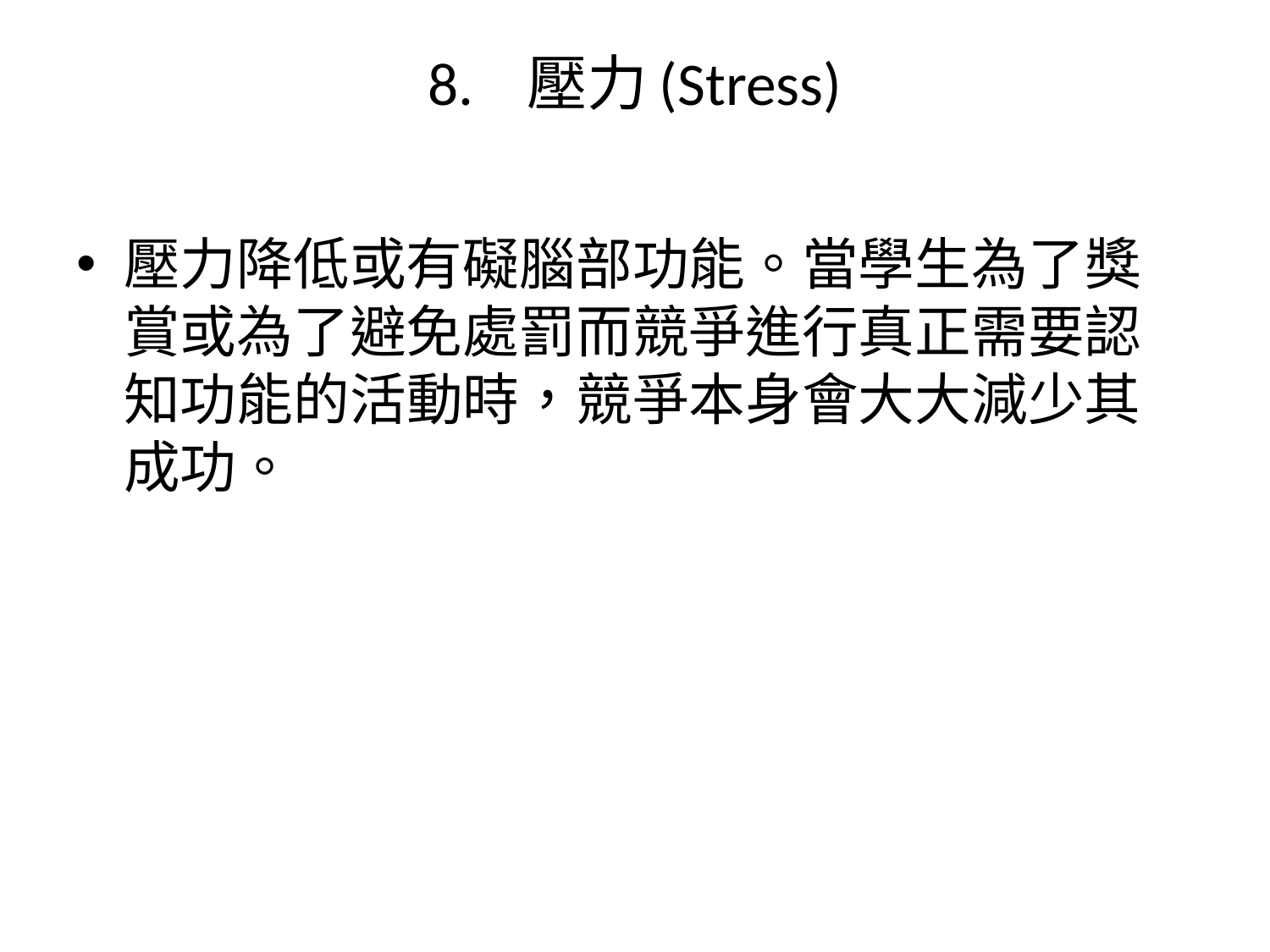

# 8.	壓力(Stress)
壓力降低或有礙腦部功能。當學生為了獎賞或為了避免處罰而競爭進行真正需要認知功能的活動時，競爭本身會大大減少其成功。